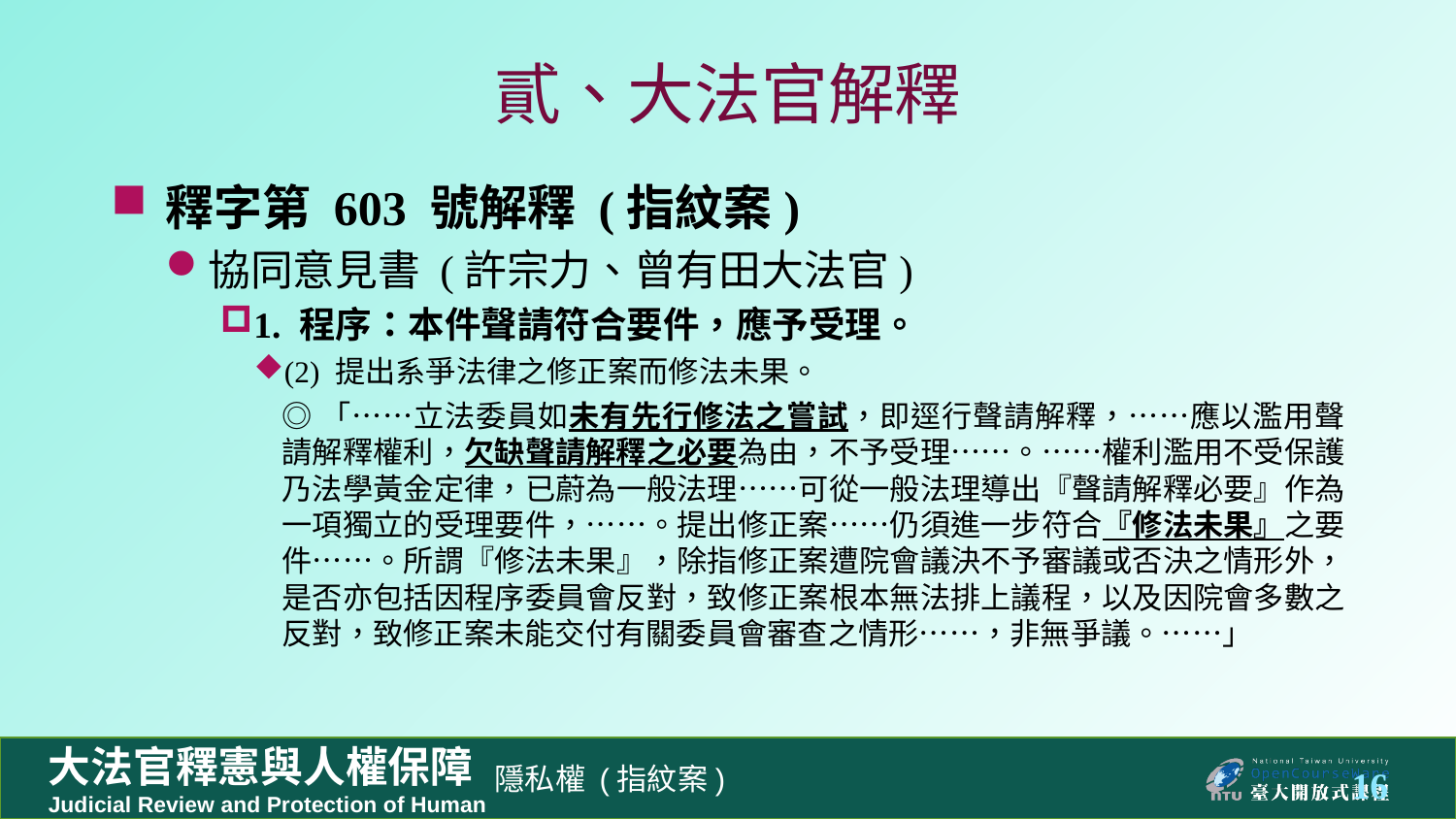

# 貳、大法官解釋
釋字第 603 號解釋 (指紋案)
協同意見書 (許宗力、曾有田大法官)
1. 程序：本件聲請符合要件，應予受理。
(2) 提出系爭法律之修正案而修法未果。
◎「……立法委員如未有先行修法之嘗試，即逕行聲請解釋，……應以濫用聲請解釋權利，欠缺聲請解釋之必要為由，不予受理……。……權利濫用不受保護乃法學黃金定律，已蔚為一般法理……可從一般法理導出『聲請解釋必要』作為一項獨立的受理要件，……。提出修正案……仍須進一步符合『修法未果』之要件……。所謂『修法未果』，除指修正案遭院會議決不予審議或否決之情形外，是否亦包括因程序委員會反對，致修正案根本無法排上議程，以及因院會多數之反對，致修正案未能交付有關委員會審查之情形……，非無爭議。……」